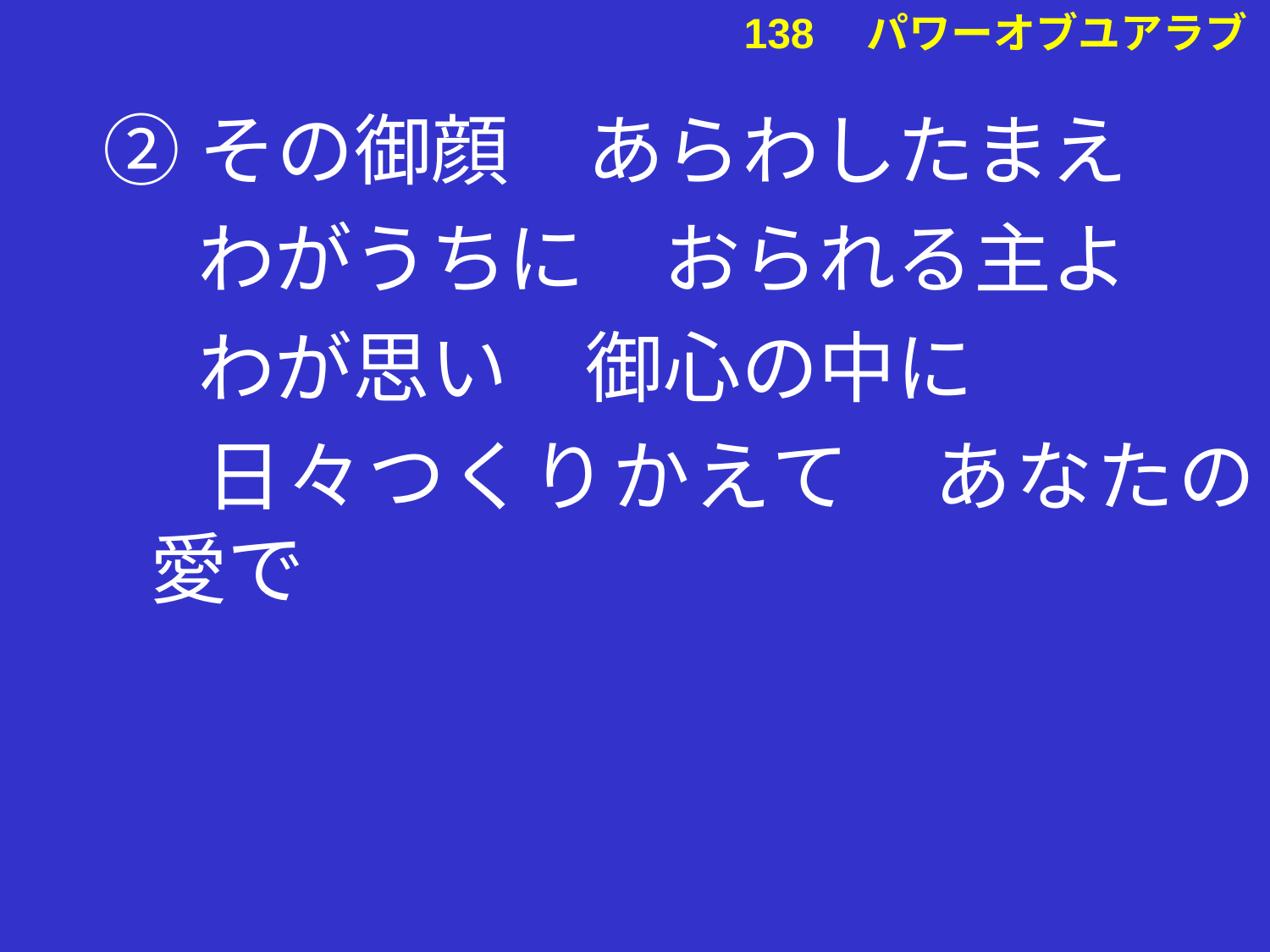

②その御顔　あらわしたまえ
　 わがうちに　おられる主よ
　 わが思い　御心の中に
　 日々つくりかえて　あなたの愛で

# 138　パワーオブユアラブ